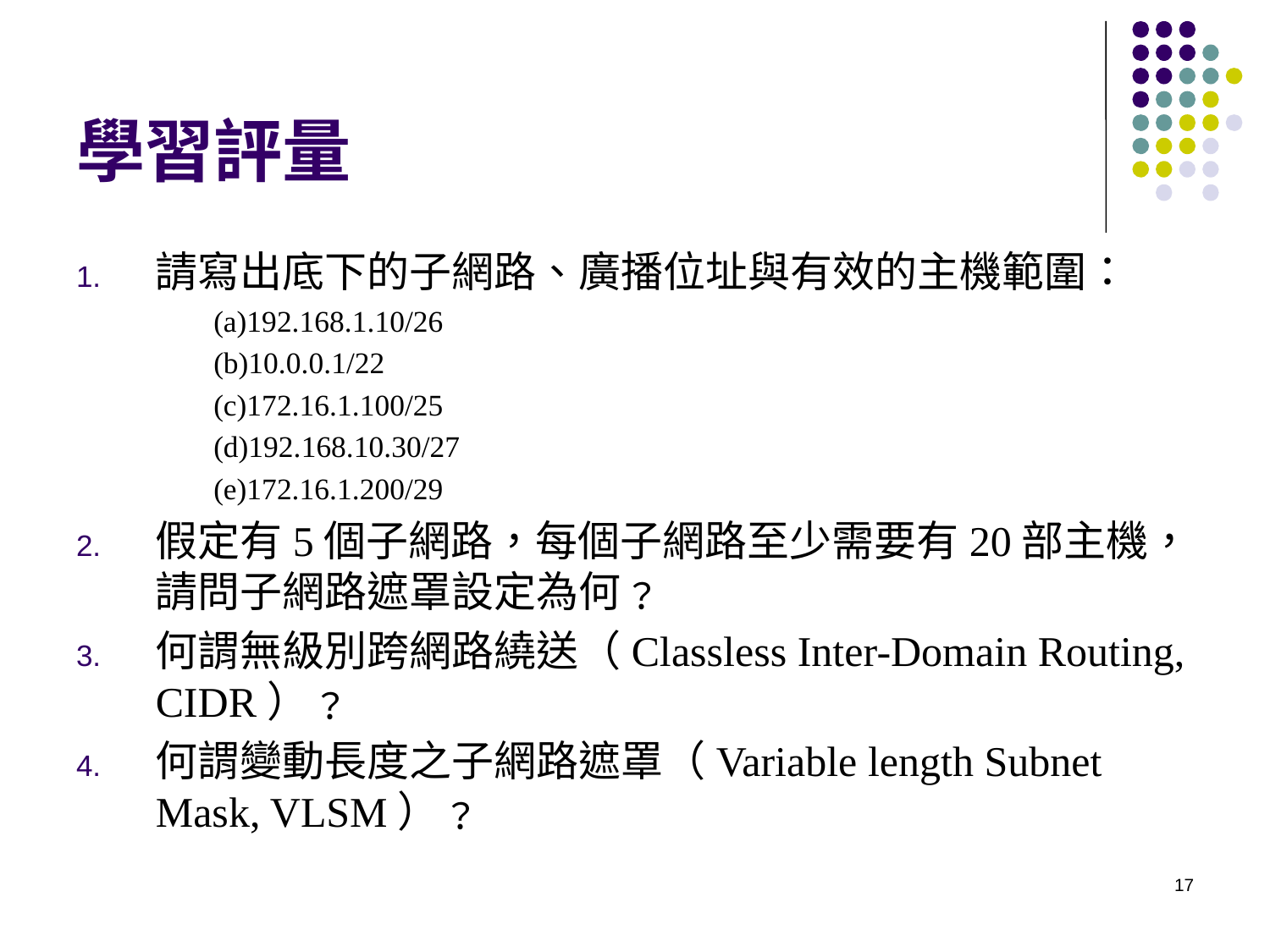

# 學習評量
請寫出底下的子網路、廣播位址與有效的主機範圍：
(a)192.168.1.10/26
(b)10.0.0.1/22
(c)172.16.1.100/25
(d)192.168.10.30/27
(e)172.16.1.200/29
假定有5個子網路，每個子網路至少需要有20部主機，請問子網路遮罩設定為何﹖
何謂無級別跨網路繞送（Classless Inter-Domain Routing, CIDR）﹖
何謂變動長度之子網路遮罩（Variable length Subnet Mask, VLSM）﹖
17